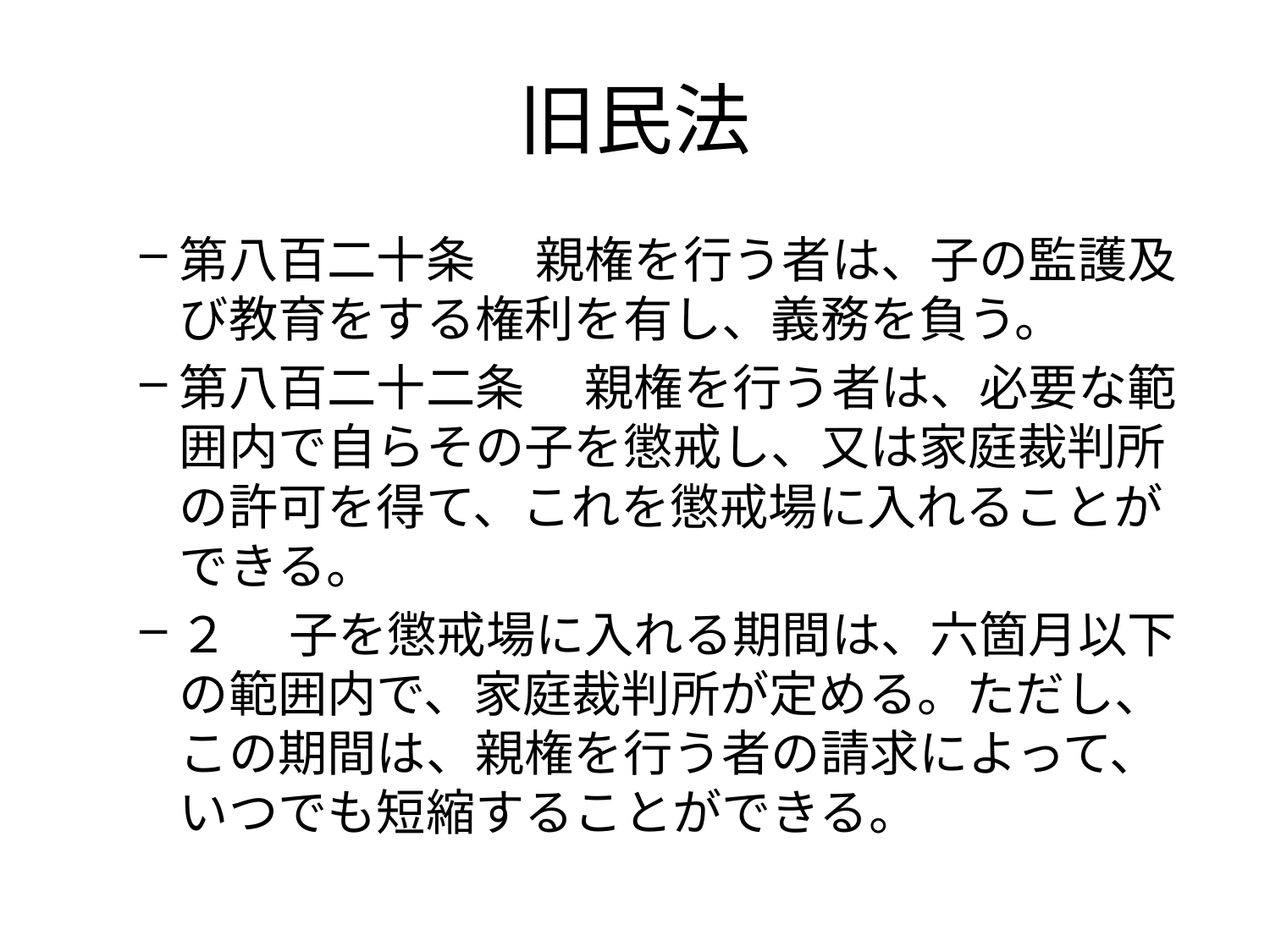

# 旧民法
第八百二十条 　親権を行う者は、子の監護及び教育をする権利を有し、義務を負う。
第八百二十二条 　親権を行う者は、必要な範囲内で自らその子を懲戒し、又は家庭裁判所の許可を得て、これを懲戒場に入れることができる。
２ 　子を懲戒場に入れる期間は、六箇月以下の範囲内で、家庭裁判所が定める。ただし、この期間は、親権を行う者の請求によって、いつでも短縮することができる。